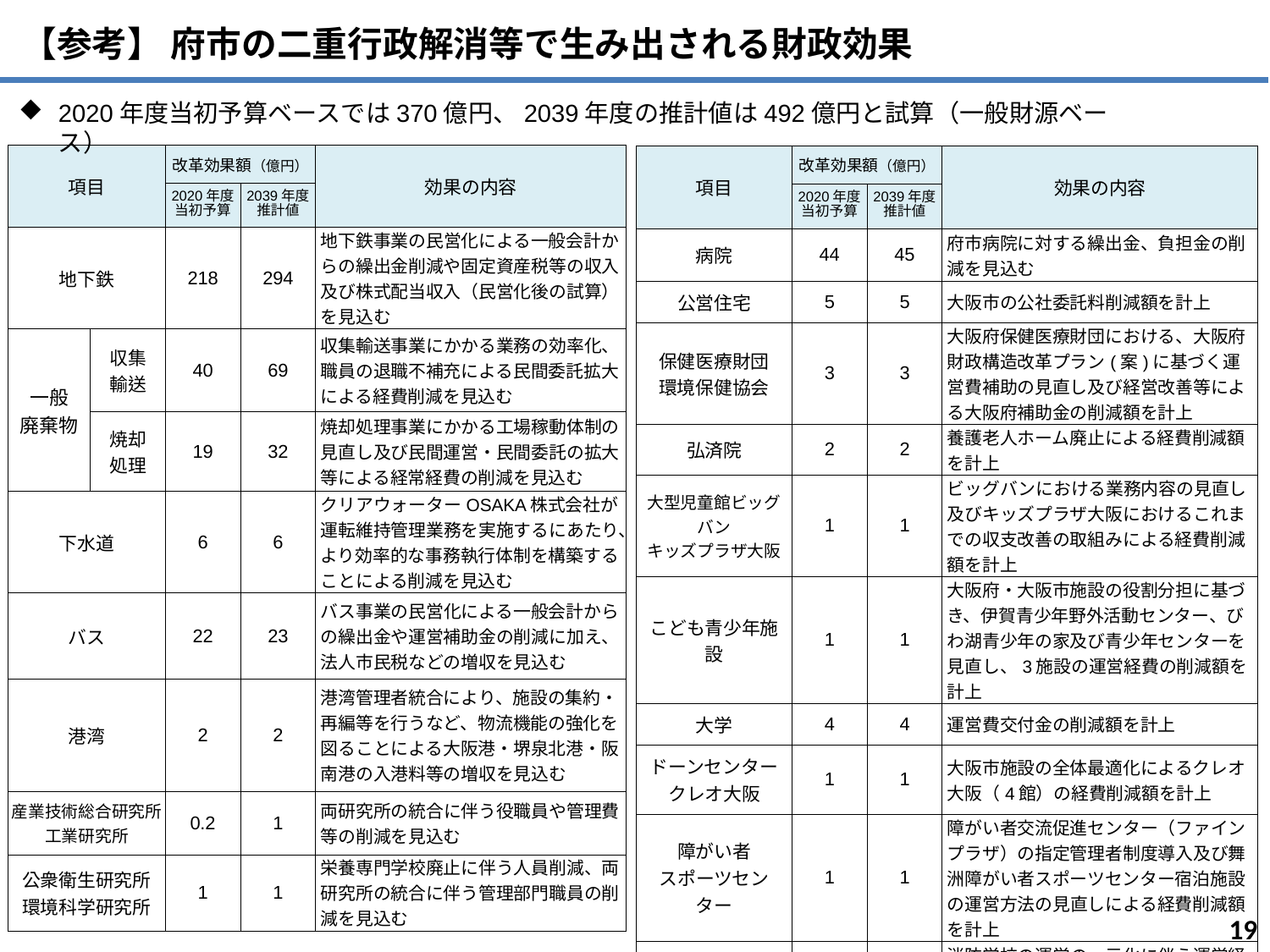

【参考】 府市の二重行政解消等で生み出される財政効果
2020年度当初予算ベースでは370億円、2039年度の推計値は492億円と試算（一般財源ベース）
| 項目 |  | 改革効果額（億円） |  | 効果の内容 |
| --- | --- | --- | --- | --- |
|  |  | 2020年度当初予算 | 2039年度 推計値 |  |
| 地下鉄 |  | 218 | 294 | 地下鉄事業の民営化による一般会計からの繰出金削減や固定資産税等の収入及び株式配当収入（民営化後の試算）を見込む |
| 一般 廃棄物 | 収集 輸送 | 40 | 69 | 収集輸送事業にかかる業務の効率化、職員の退職不補充による民間委託拡大による経費削減を見込む |
|  | 焼却 処理 | 19 | 32 | 焼却処理事業にかかる工場稼動体制の見直し及び民間運営・民間委託の拡大等による経常経費の削減を見込む |
| 下水道 |  | 6 | 6 | クリアウォーターOSAKA株式会社が運転維持管理業務を実施するにあたり、より効率的な事務執行体制を構築することによる削減を見込む |
| バス |  | 22 | 23 | バス事業の民営化による一般会計からの繰出金や運営補助金の削減に加え、法人市民税などの増収を見込む |
| 港湾 |  | 2 | 2 | 港湾管理者統合により、施設の集約・再編等を行うなど、物流機能の強化を図ることによる大阪港・堺泉北港・阪南港の入港料等の増収を見込む |
| 産業技術総合研究所 工業研究所 |  | 0.2 | 1 | 両研究所の統合に伴う役職員や管理費等の削減を見込む |
| 公衆衛生研究所 環境科学研究所 |  | 1 | 1 | 栄養専門学校廃止に伴う人員削減、両研究所の統合に伴う管理部門職員の削減を見込む |
| 項目 | 改革効果額（億円） |  | 効果の内容 |
| --- | --- | --- | --- |
|  | 2020年度当初予算 | 2039年度 推計値 |  |
| 病院 | 44 | 45 | 府市病院に対する繰出金、負担金の削減を見込む |
| 公営住宅 | 5 | 5 | 大阪市の公社委託料削減額を計上 |
| 保健医療財団 環境保健協会 | 3 | 3 | 大阪府保健医療財団における、大阪府財政構造改革プラン(案)に基づく運営費補助の見直し及び経営改善等による大阪府補助金の削減額を計上 |
| 弘済院 | 2 | 2 | 養護老人ホーム廃止による経費削減額を計上 |
| 大型児童館ビッグバン キッズプラザ大阪 | 1 | 1 | ビッグバンにおける業務内容の見直し及びキッズプラザ大阪におけるこれまでの収支改善の取組みによる経費削減額を計上 |
| こども青少年施設 | 1 | 1 | 大阪府・大阪市施設の役割分担に基づき、伊賀青少年野外活動センター、びわ湖青少年の家及び青少年センターを見直し、3施設の運営経費の削減額を計上 |
| 大学 | 4 | 4 | 運営費交付金の削減額を計上 |
| ドーンセンター クレオ大阪 | 1 | 1 | 大阪市施設の全体最適化によるクレオ大阪（4館）の経費削減額を計上 |
| 障がい者 スポーツセンター | 1 | 1 | 障がい者交流促進センター（ファインプラザ）の指定管理者制度導入及び舞洲障がい者スポーツセンター宿泊施設の運営方法の見直しによる経費削減額を計上 |
| 消防 | 0.5 | 0.5 | 消防学校の運営の一元化に伴う運営経費の削減額等を計上 |
19
※　表示単位未満を四捨五入しているため、合計が一致しないことがある